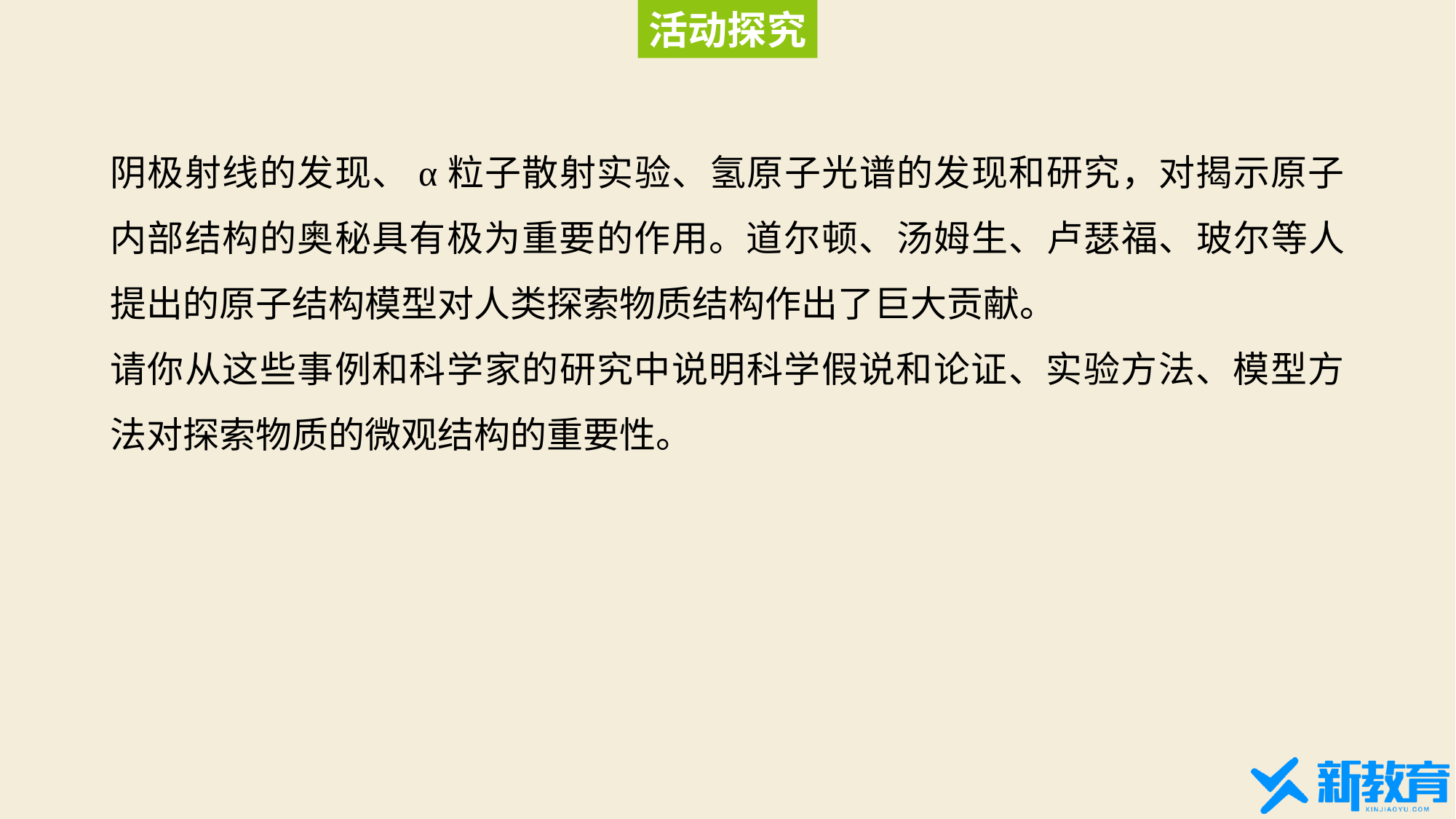

活动探究
阴极射线的发现、α粒子散射实验、氢原子光谱的发现和研究，对揭示原子内部结构的奥秘具有极为重要的作用。道尔顿、汤姆生、卢瑟福、玻尔等人提出的原子结构模型对人类探索物质结构作出了巨大贡献。
请你从这些事例和科学家的研究中说明科学假说和论证、实验方法、模型方法对探索物质的微观结构的重要性。